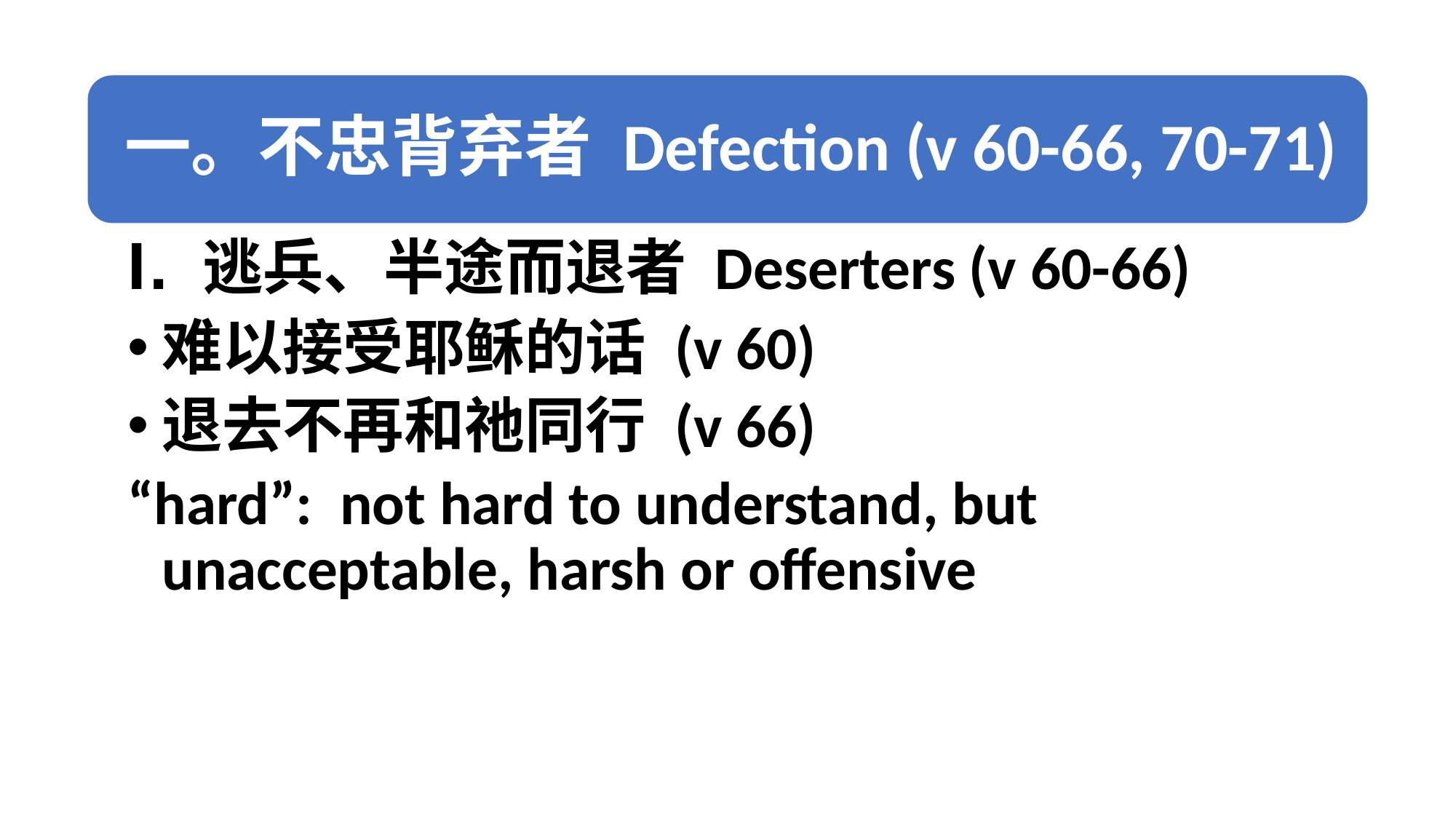

一。不忠背弃者 Defection (v 60-66, 70-71)
 逃兵、半途而退者 Deserters (v 60-66)
难以接受耶稣的话 (v 60)
退去不再和祂同行 (v 66)
“hard”:  not hard to understand, but unacceptable, harsh or offensive